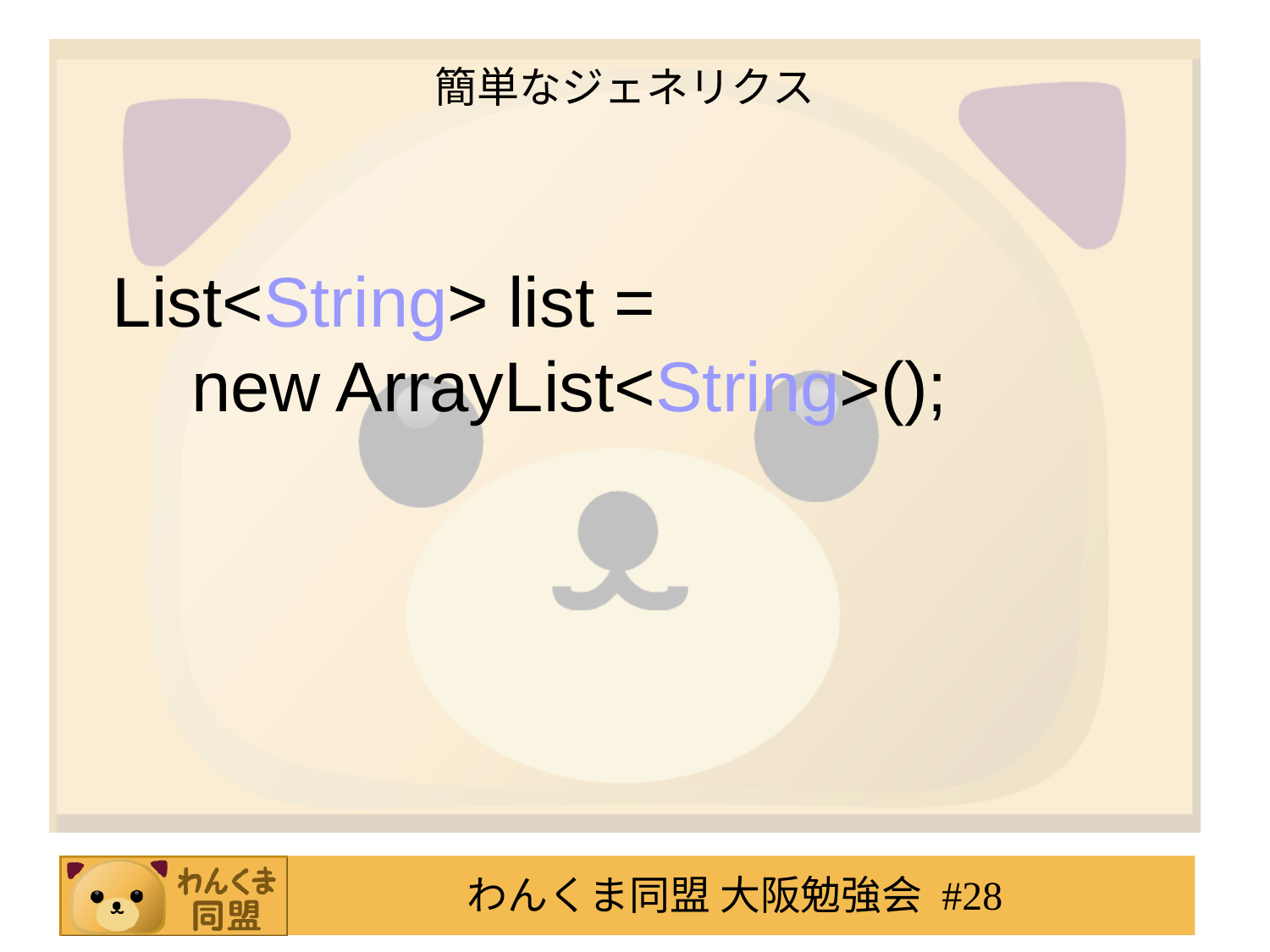

# 簡単なジェネリクス
List<String> list =
    new ArrayList<String>();